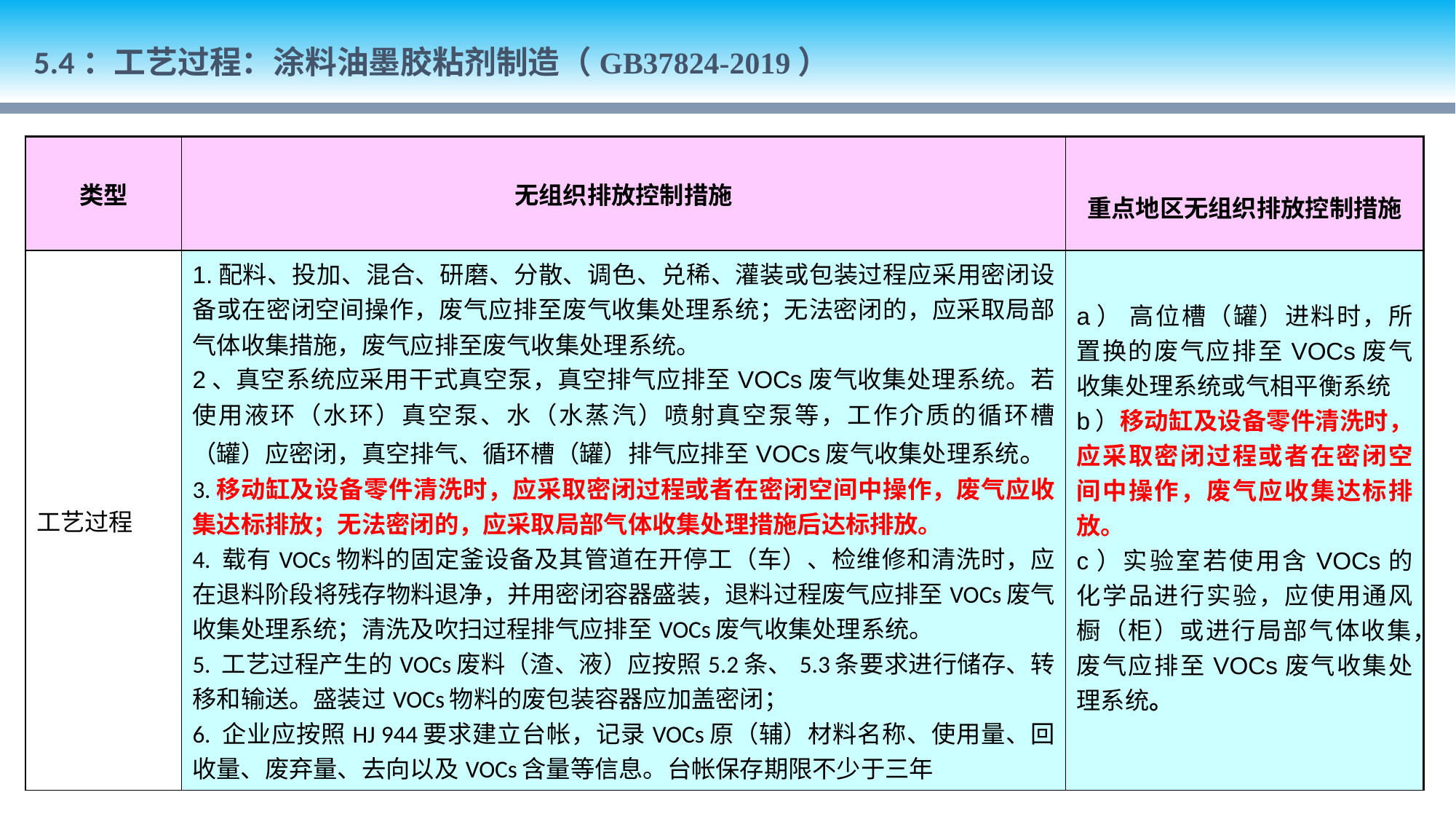

# 5.4：工艺过程：涂料油墨胶粘剂制造（GB37824-2019）
| 类型 | 无组织排放控制措施 | 重点地区无组织排放控制措施 |
| --- | --- | --- |
| 工艺过程 | 1.配料、投加、混合、研磨、分散、调色、兑稀、灌装或包装过程应采用密闭设备或在密闭空间操作，废气应排至废气收集处理系统；无法密闭的，应采取局部气体收集措施，废气应排至废气收集处理系统。 2、真空系统应采用干式真空泵，真空排气应排至VOCs废气收集处理系统。若使用液环（水环）真空泵、水（水蒸汽）喷射真空泵等，工作介质的循环槽（罐）应密闭，真空排气、循环槽（罐）排气应排至VOCs废气收集处理系统。 3.移动缸及设备零件清洗时，应采取密闭过程或者在密闭空间中操作，废气应收集达标排放；无法密闭的，应采取局部气体收集处理措施后达标排放。 4. 载有VOCs物料的固定釜设备及其管道在开停工（车）、检维修和清洗时，应在退料阶段将残存物料退净，并用密闭容器盛装，退料过程废气应排至VOCs废气收集处理系统；清洗及吹扫过程排气应排至VOCs废气收集处理系统。 5. 工艺过程产生的VOCs废料（渣、液）应按照5.2条、5.3条要求进行储存、转移和输送。盛装过VOCs物料的废包装容器应加盖密闭； 6. 企业应按照HJ 944要求建立台帐，记录VOCs原（辅）材料名称、使用量、回收量、废弃量、去向以及VOCs含量等信息。台帐保存期限不少于三年 | a） 高位槽（罐）进料时，所置换的废气应排至VOCs废气收集处理系统或气相平衡系统 b）移动缸及设备零件清洗时，应采取密闭过程或者在密闭空间中操作，废气应收集达标排放。 c）实验室若使用含VOCs的化学品进行实验，应使用通风橱（柜）或进行局部气体收集，废气应排至VOCs废气收集处理系统。 |
88